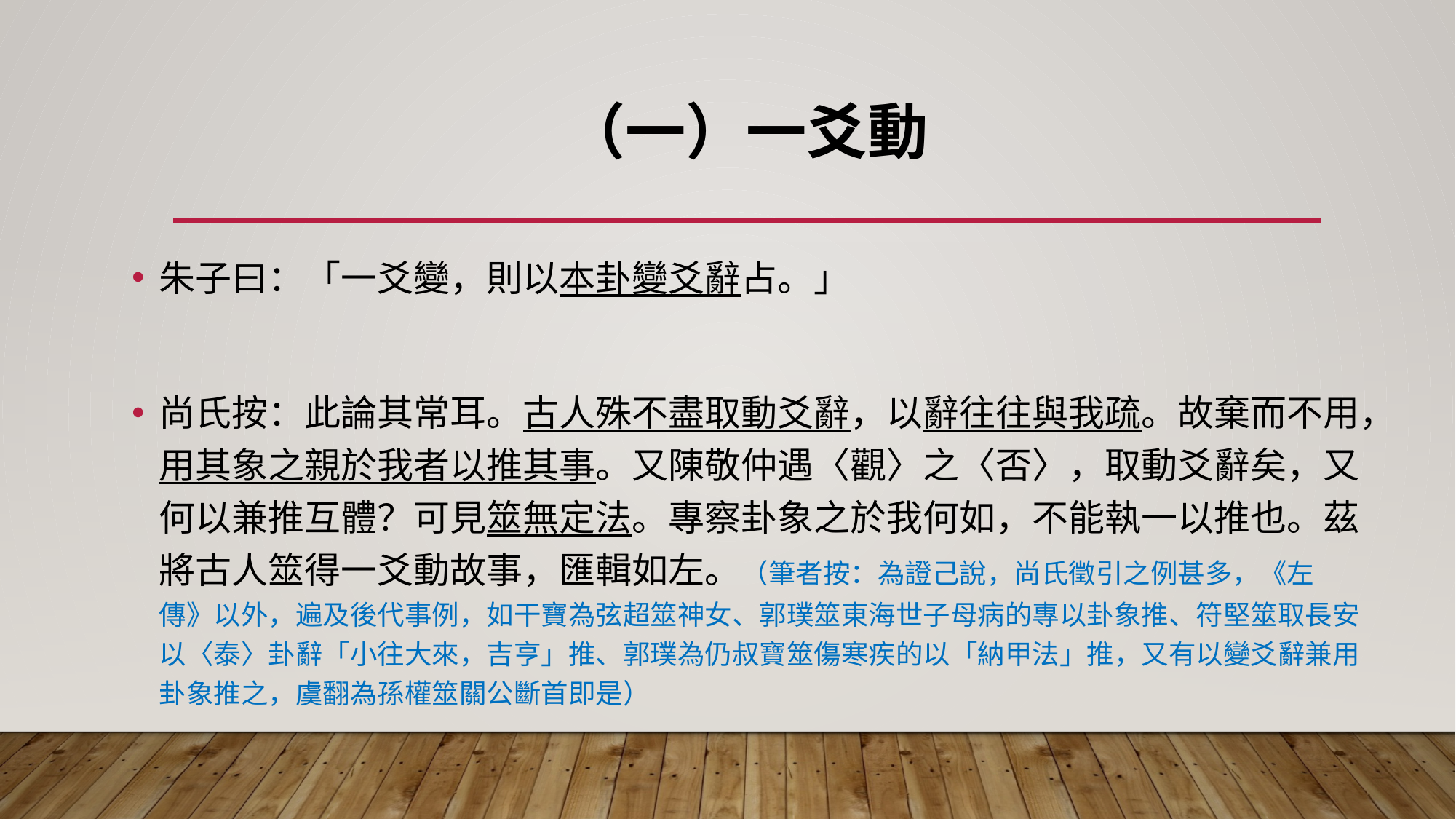

# （一）一爻動
朱子曰：「一爻變，則以本卦變爻辭占。」

尚氏按：此論其常耳。古人殊不盡取動爻辭，以辭往往與我疏。故棄而不用，用其象之親於我者以推其事。又陳敬仲遇〈觀〉之〈否〉，取動爻辭矣，又何以兼推互體？可見筮無定法。專察卦象之於我何如，不能執一以推也。茲將古人筮得一爻動故事，匯輯如左。（筆者按：為證己說，尚氏徵引之例甚多，《左傳》以外，遍及後代事例，如干寶為弦超筮神女、郭璞筮東海世子母病的專以卦象推、符堅筮取長安以〈泰〉卦辭「小往大來，吉亨」推、郭璞為仍叔寶筮傷寒疾的以「納甲法」推，又有以變爻辭兼用卦象推之，虞翻為孫權筮關公斷首即是）